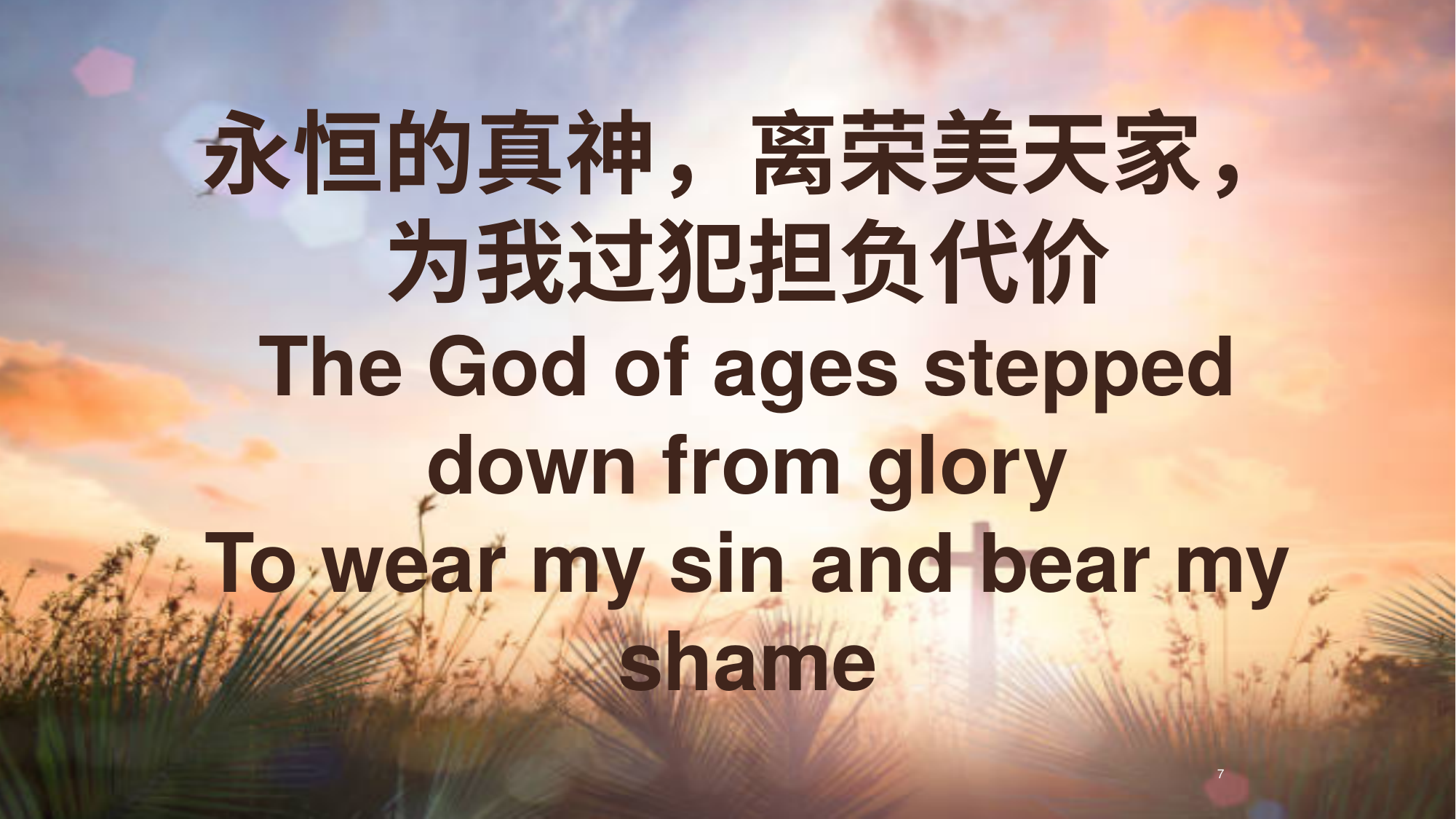

永恒的真神，离荣美天家，
为我过犯担负代价
The God of ages stepped down from glory
To wear my sin and bear my shame
7